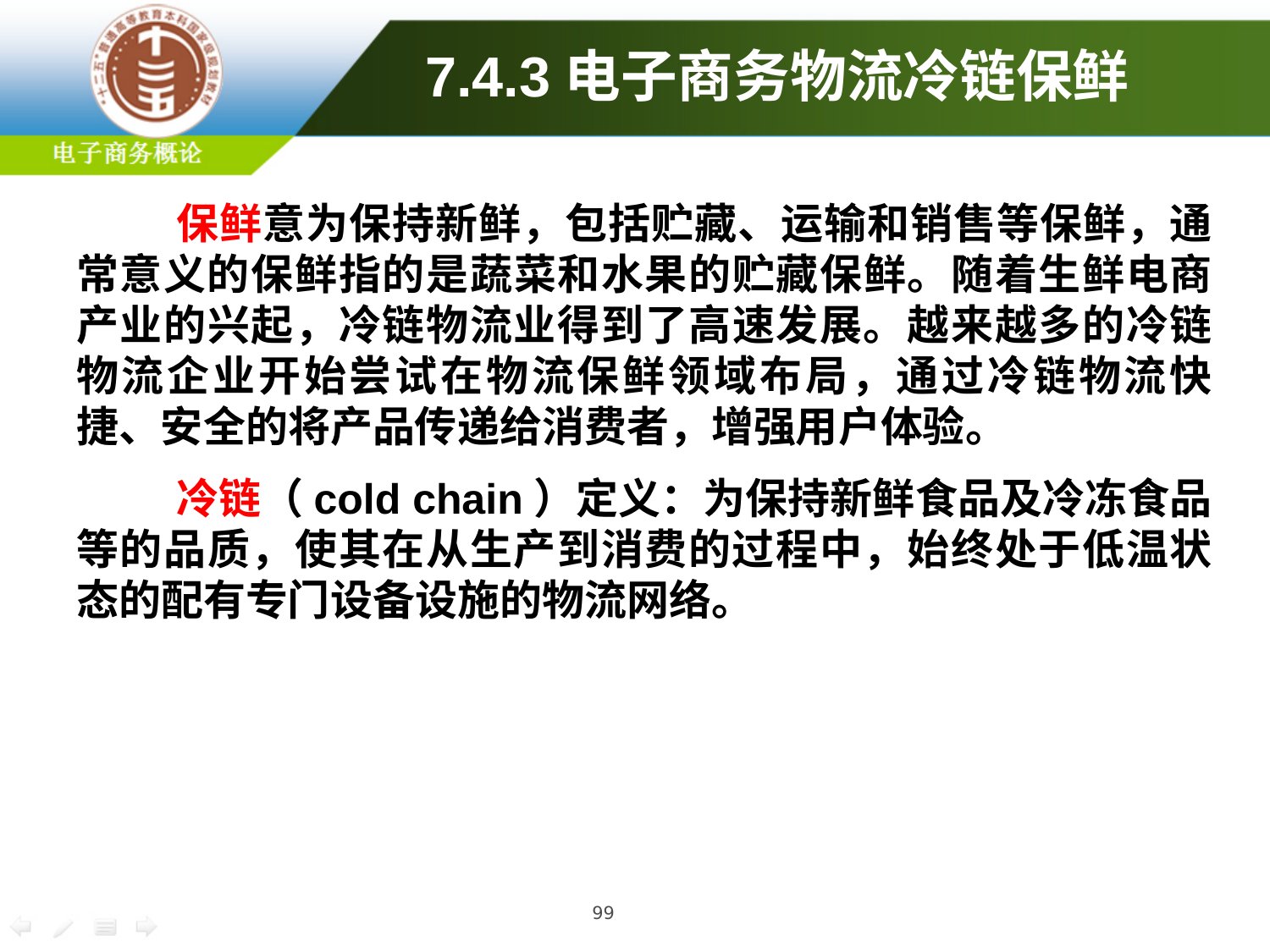

# 7.4.3电子商务物流冷链保鲜
保鲜意为保持新鲜，包括贮藏、运输和销售等保鲜，通常意义的保鲜指的是蔬菜和水果的贮藏保鲜。随着生鲜电商产业的兴起，冷链物流业得到了高速发展。越来越多的冷链物流企业开始尝试在物流保鲜领域布局，通过冷链物流快捷、安全的将产品传递给消费者，增强用户体验。
冷链（cold chain）定义：为保持新鲜食品及冷冻食品等的品质，使其在从生产到消费的过程中，始终处于低温状态的配有专门设备设施的物流网络。

99